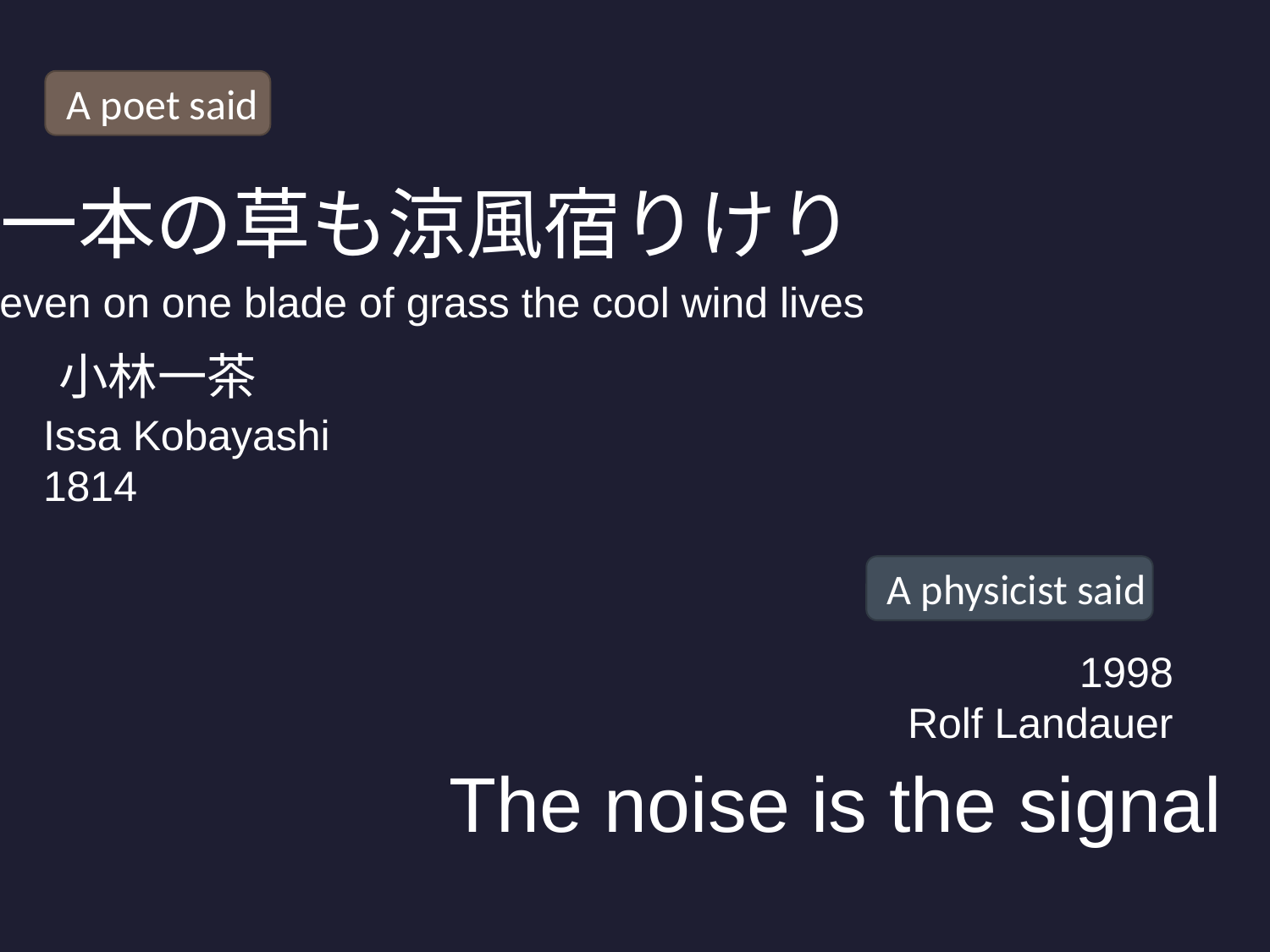

A poet said
一本の草も涼風宿りけり
even on one blade of grass the cool wind lives
小林一茶
Issa Kobayashi
1814

A physicist said
1998
Rolf Landauer
The noise is the signal